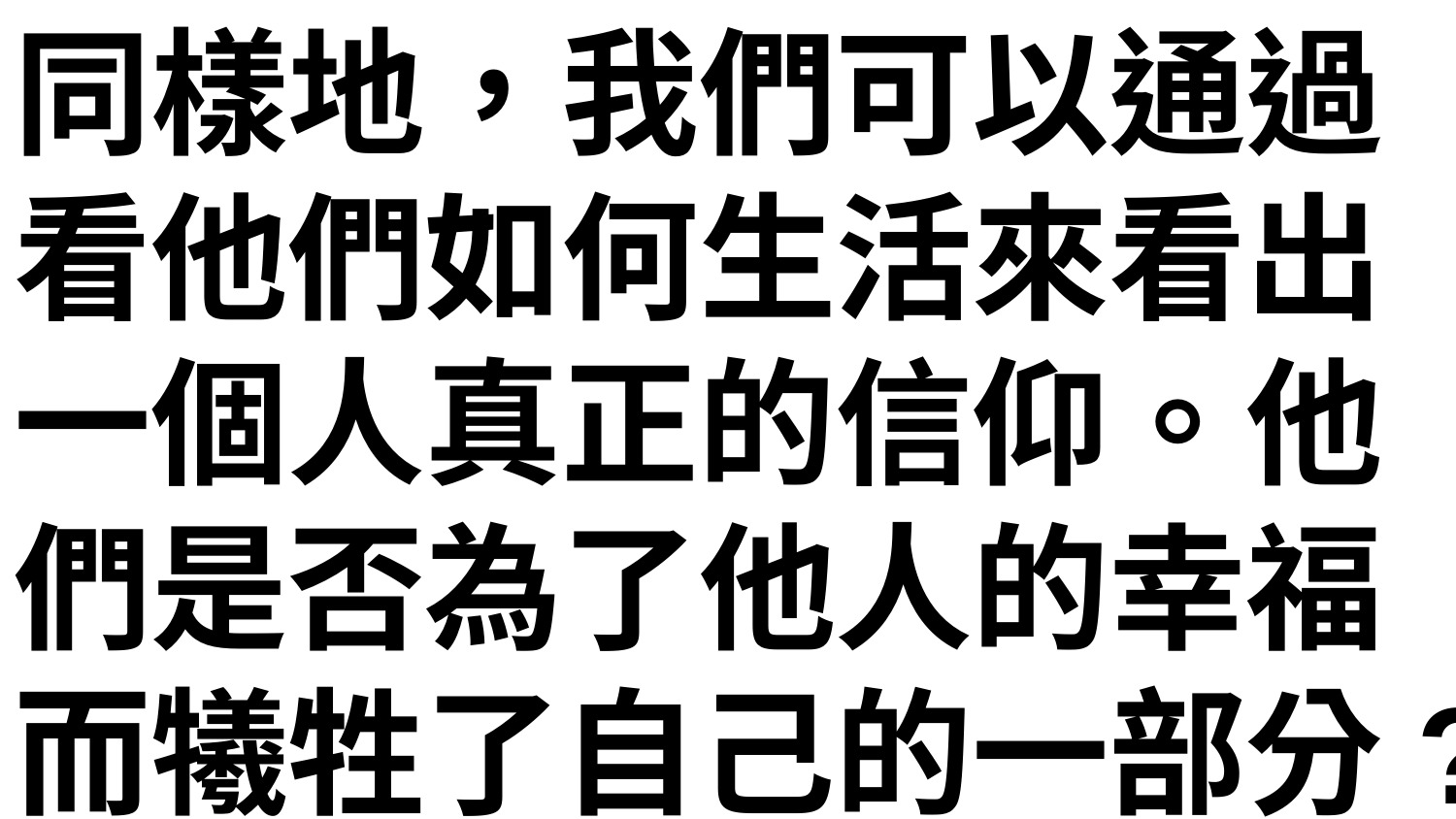

同樣地，我們可以通過看他們如何生活來看出一個人真正的信仰。他們是否為了他人的幸福而犧牲了自己的一部分?